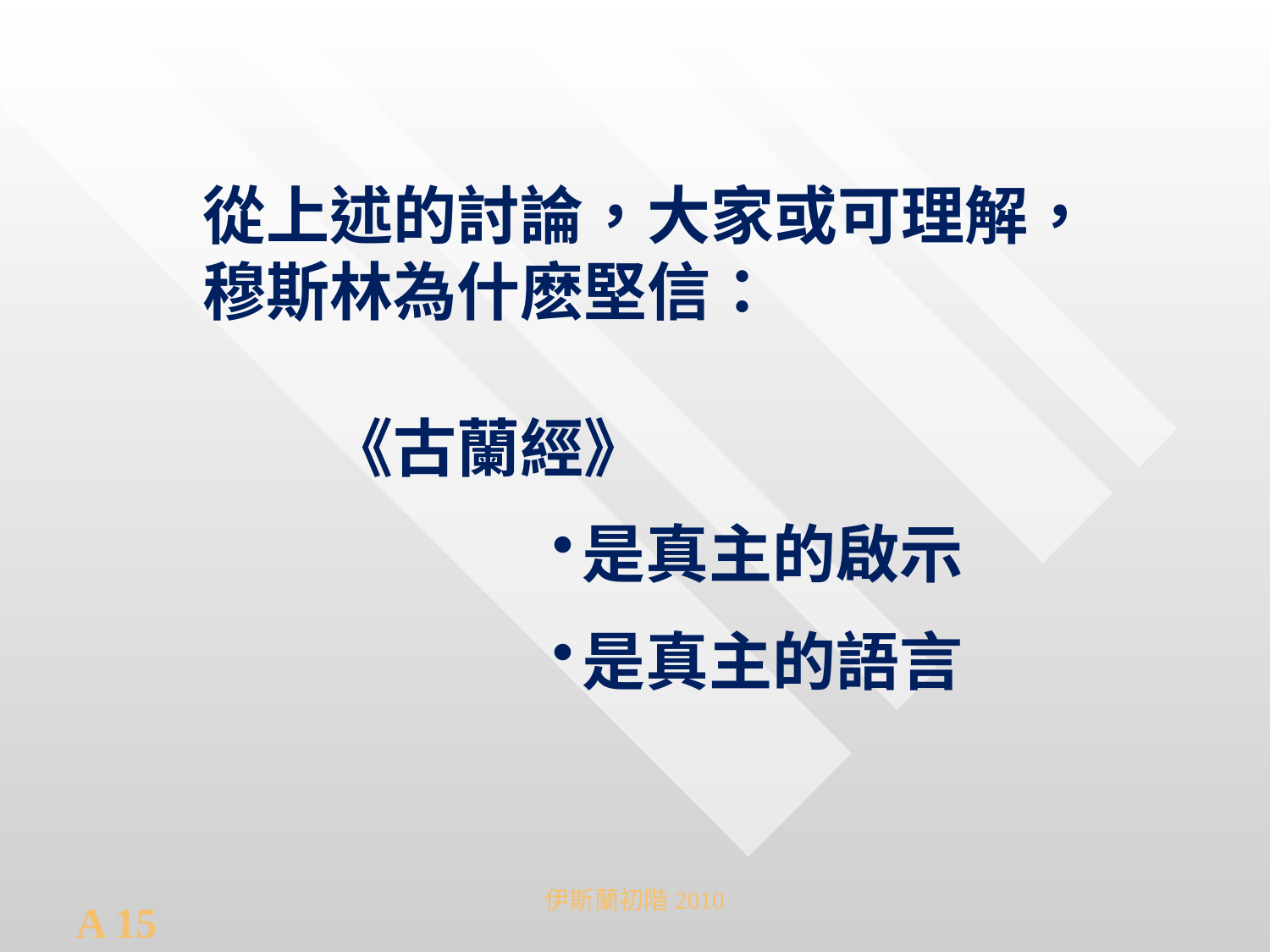

從上述的討論，大家或可理解，穆斯林為什麽堅信：
《古蘭經》
是真主的啟示
是真主的語言
伊斯蘭初階2010
A 15